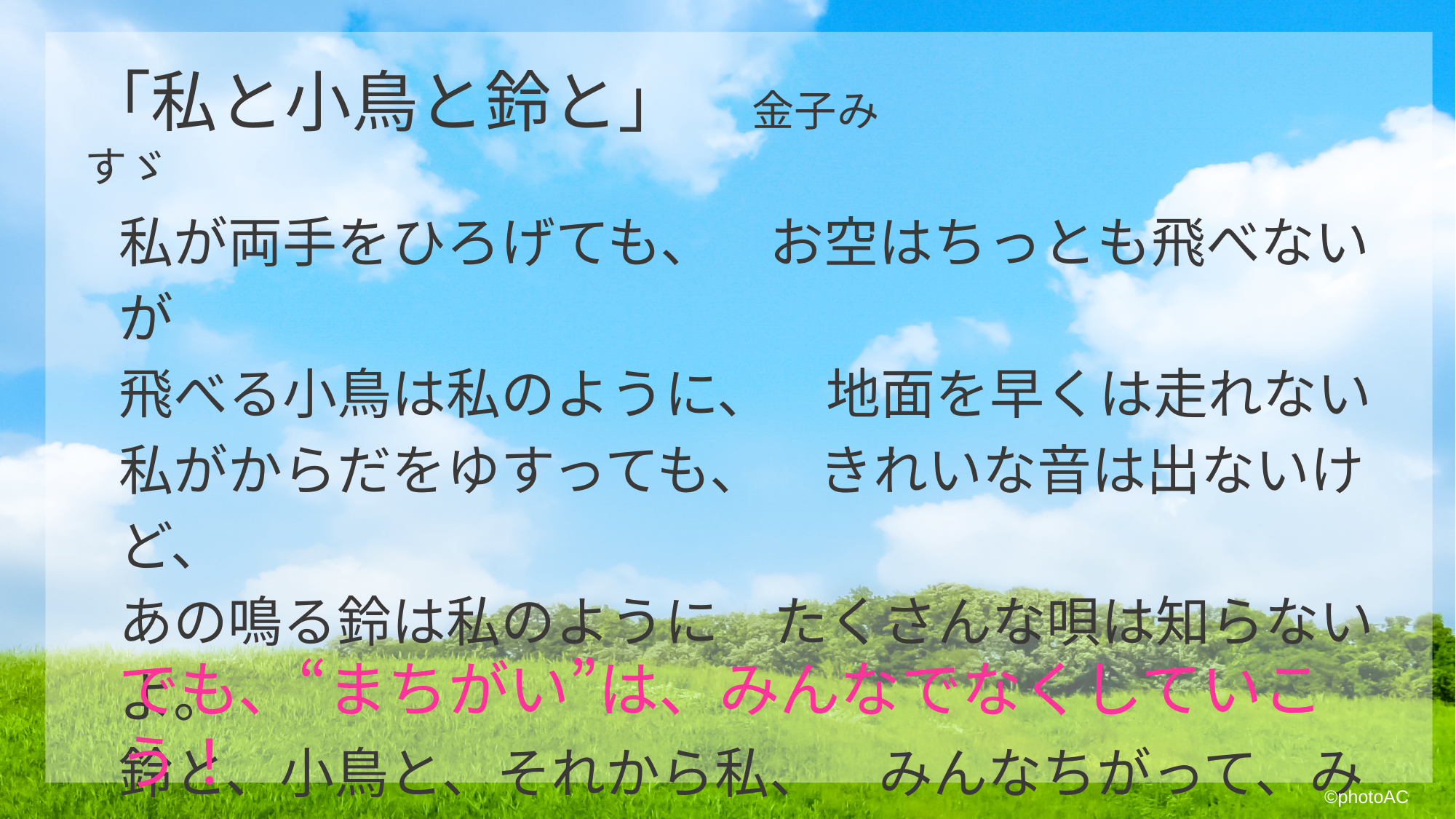

「私と小鳥と鈴と」　金子みすゞ
私が両手をひろげても、　お空はちっとも飛べないが
飛べる小鳥は私のように、　地面を早くは走れない
私がからだをゆすっても、　きれいな音は出ないけど、
あの鳴る鈴は私のように　たくさんな唄は知らないよ。
鈴と、小鳥と、それから私、　みんなちがって、みんないい。
でも、“まちがい”は、みんなでなくしていこう！
でも、“まちがい”は、みんなでなくしていこう！
©photoAC